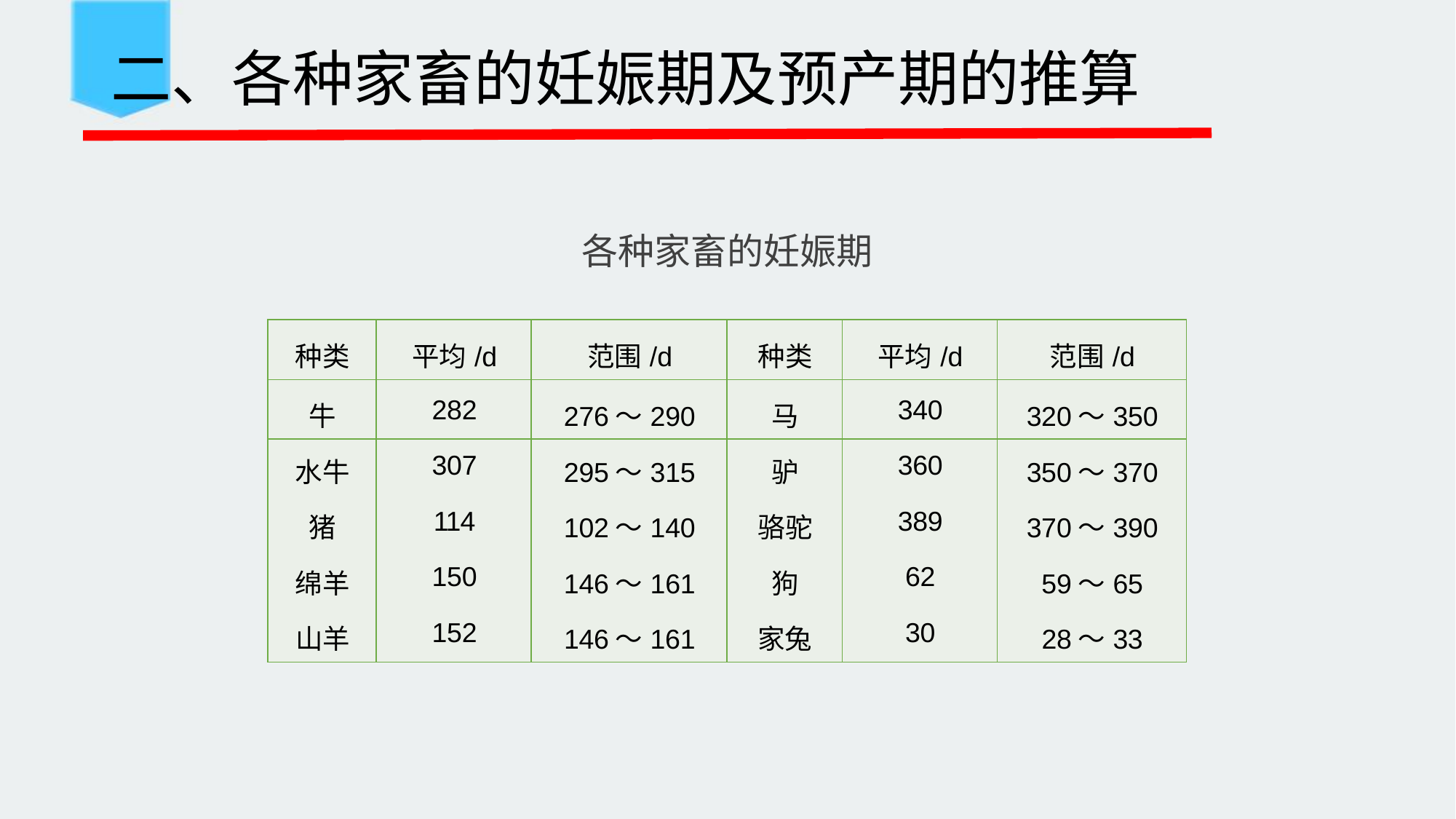

二、各种家畜的妊娠期及预产期的推算

各种家畜的妊娠期
| 种类 | 平均/d | 范围/d | 种类 | 平均/d | 范围/d |
| --- | --- | --- | --- | --- | --- |
| 牛 | 282 | 276～290 | 马 | 340 | 320～350 |
| 水牛 | 307 | 295～315 | 驴 | 360 | 350～370 |
| 猪 | 114 | 102～140 | 骆驼 | 389 | 370～390 |
| 绵羊 | 150 | 146～161 | 狗 | 62 | 59～65 |
| 山羊 | 152 | 146～161 | 家兔 | 30 | 28～33 |